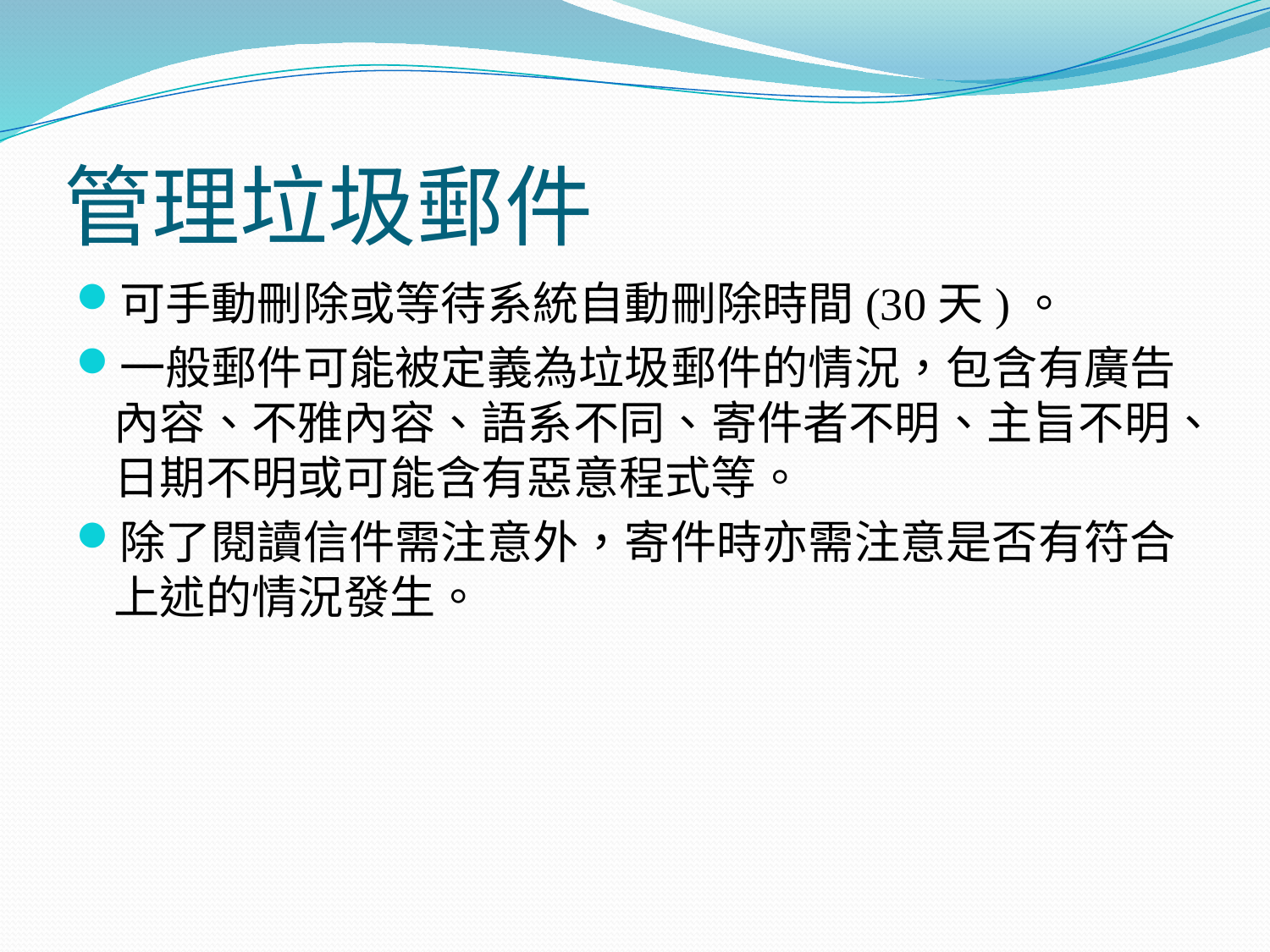

# 管理垃圾郵件
可手動刪除或等待系統自動刪除時間(30天)。
一般郵件可能被定義為垃圾郵件的情況，包含有廣告內容、不雅內容、語系不同、寄件者不明、主旨不明、日期不明或可能含有惡意程式等。
除了閱讀信件需注意外，寄件時亦需注意是否有符合上述的情況發生。